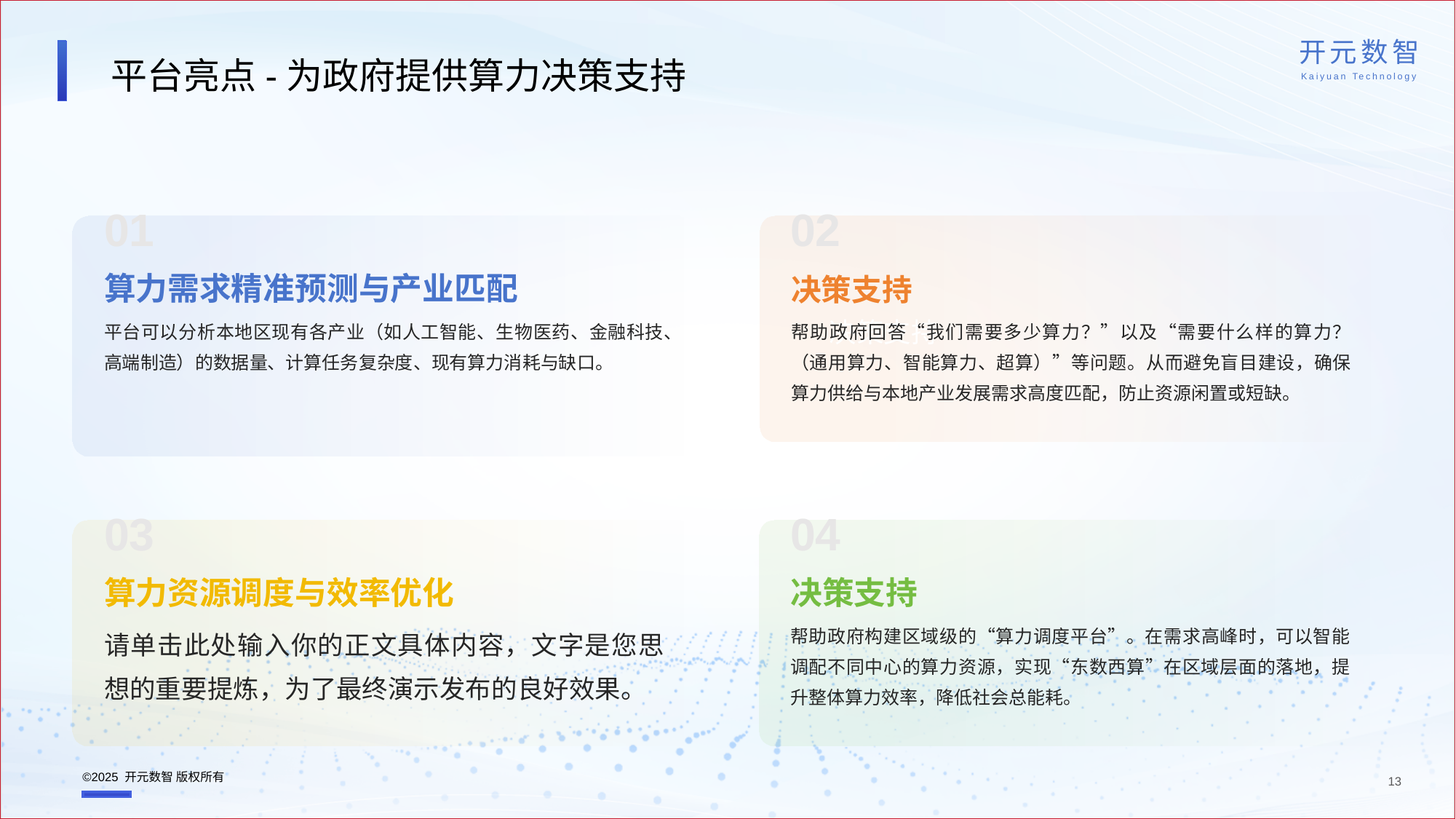

# 平台亮点-为政府提供算力决策支持
01
02

决策支持
算力需求精准预测与产业匹配
决策支持
平台可以分析本地区现有各产业（如人工智能、生物医药、金融科技、高端制造）的数据量、计算任务复杂度、现有算力消耗与缺口。
帮助政府回答“我们需要多少算力？”以及“需要什么样的算力？（通用算力、智能算力、超算）”等问题。从而避免盲目建设，确保算力供给与本地产业发展需求高度匹配，防止资源闲置或短缺。
03
04

算力资源调度与效率优化
决策支持
请单击此处输入你的正文具体内容，文字是您思想的重要提炼，为了最终演示发布的良好效果。
帮助政府构建区域级的“算力调度平台”。在需求高峰时，可以智能调配不同中心的算力资源，实现“东数西算”在区域层面的落地，提升整体算力效率，降低社会总能耗。